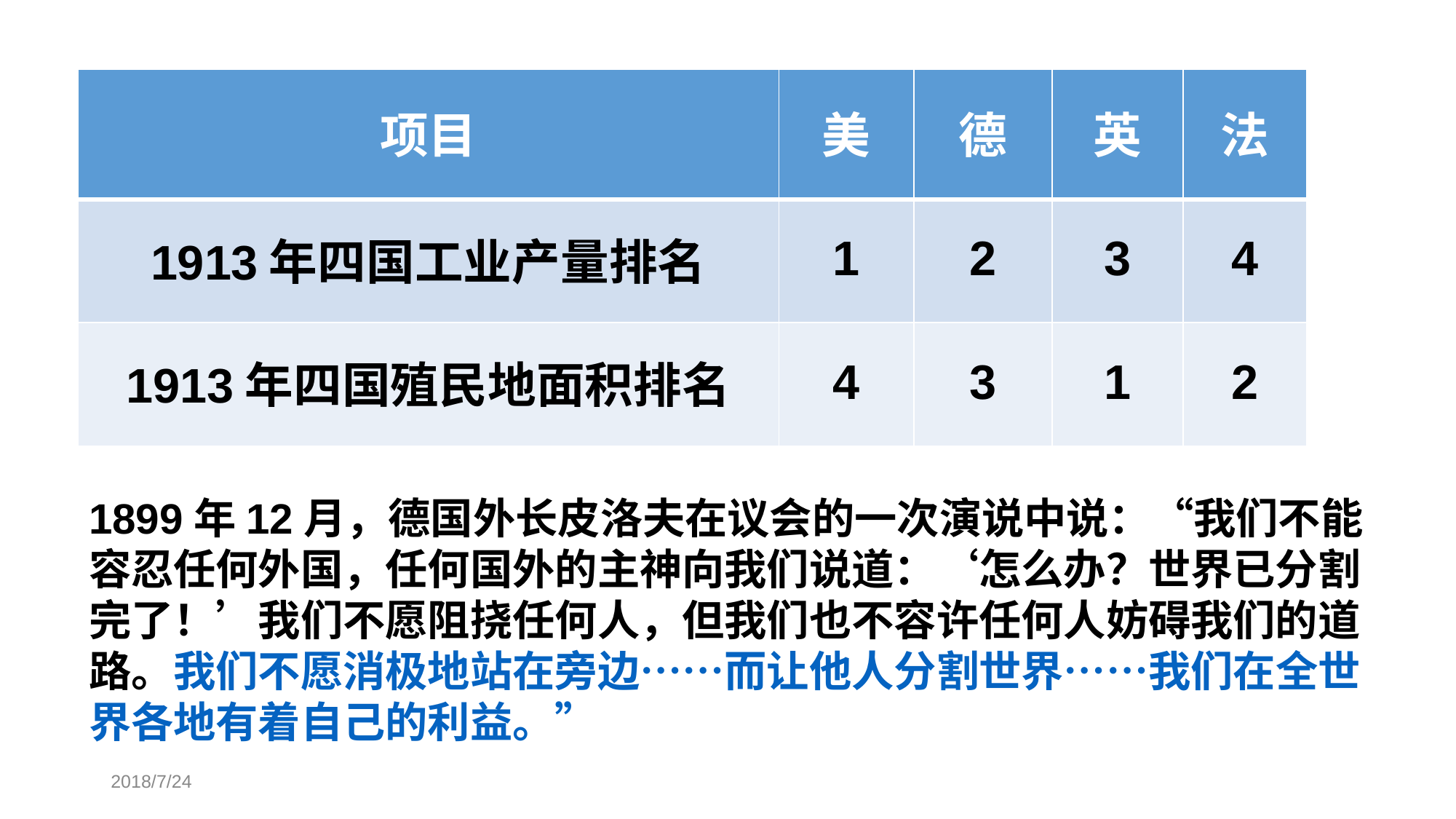

| 项目 | 美 | 德 | 英 | 法 |
| --- | --- | --- | --- | --- |
| 1913年四国工业产量排名 | 1 | 2 | 3 | 4 |
| 1913年四国殖民地面积排名 | 4 | 3 | 1 | 2 |
1899年12月，德国外长皮洛夫在议会的一次演说中说：“我们不能容忍任何外国，任何国外的主神向我们说道：‘怎么办？世界已分割完了！’我们不愿阻挠任何人，但我们也不容许任何人妨碍我们的道路。我们不愿消极地站在旁边……而让他人分割世界……我们在全世界各地有着自己的利益。”
2018/7/24